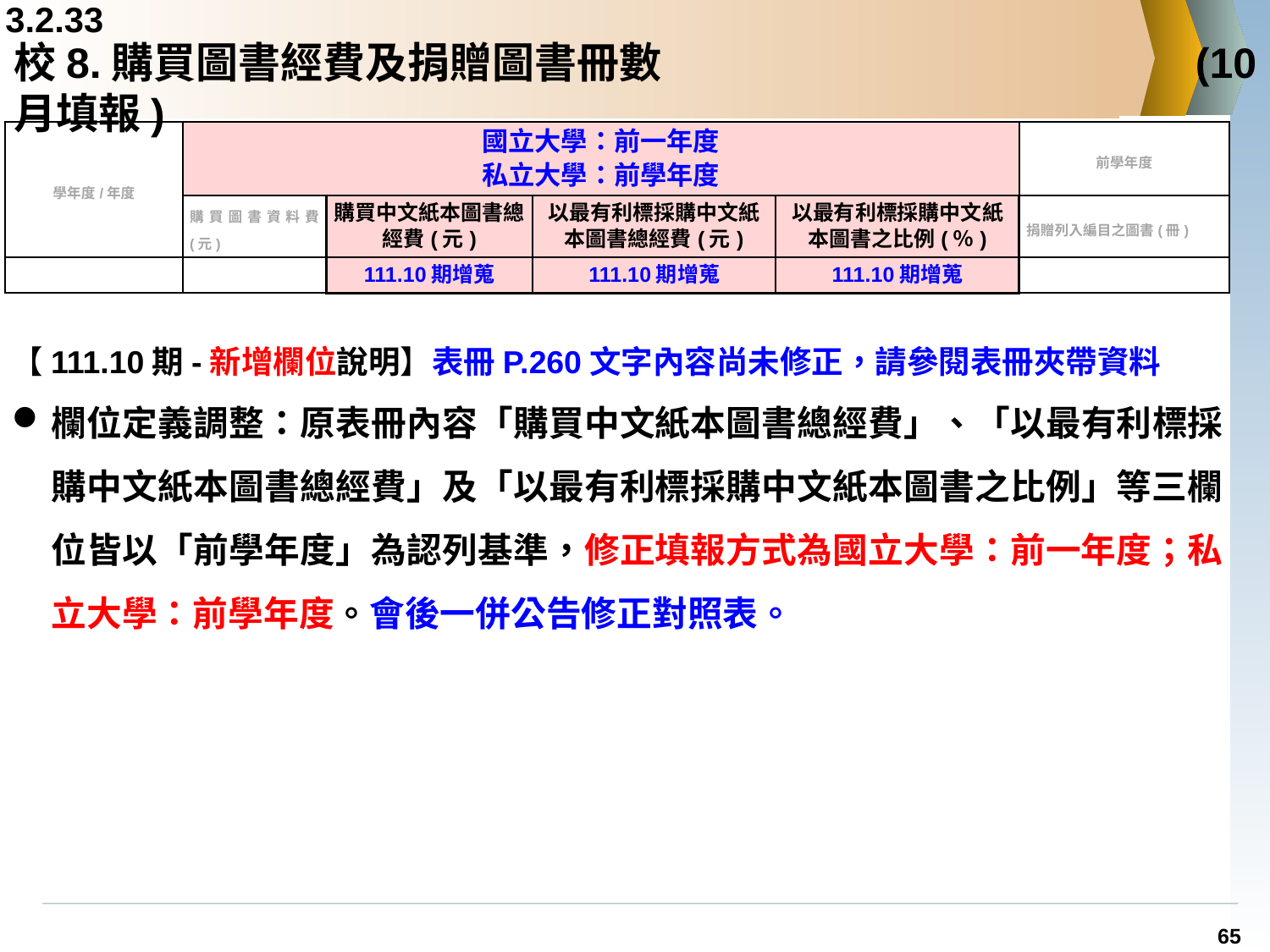

3.2.33
# 校8.購買圖書經費及捐贈圖書冊數	 	          	    	   (10月填報)
| 學年度/年度 | 國立大學：前一年度 私立大學：前學年度 |  |  |  | 前學年度 |
| --- | --- | --- | --- | --- | --- |
|  | 購買圖書資料費 (元) | 購買中文紙本圖書總經費(元) | 以最有利標採購中文紙本圖書總經費(元) | 以最有利標採購中文紙本圖書之比例(％) | 捐贈列入編目之圖書(冊) |
|  |  | 111.10期增蒐 | 111.10期增蒐 | 111.10期增蒐 |  |
【111.10期-新增欄位說明】表冊P.260文字內容尚未修正，請參閱表冊夾帶資料
欄位定義調整：原表冊內容「購買中文紙本圖書總經費」、「以最有利標採購中文紙本圖書總經費」及「以最有利標採購中文紙本圖書之比例」等三欄位皆以「前學年度」為認列基準，修正填報方式為國立大學：前一年度；私立大學：前學年度。會後一併公告修正對照表。